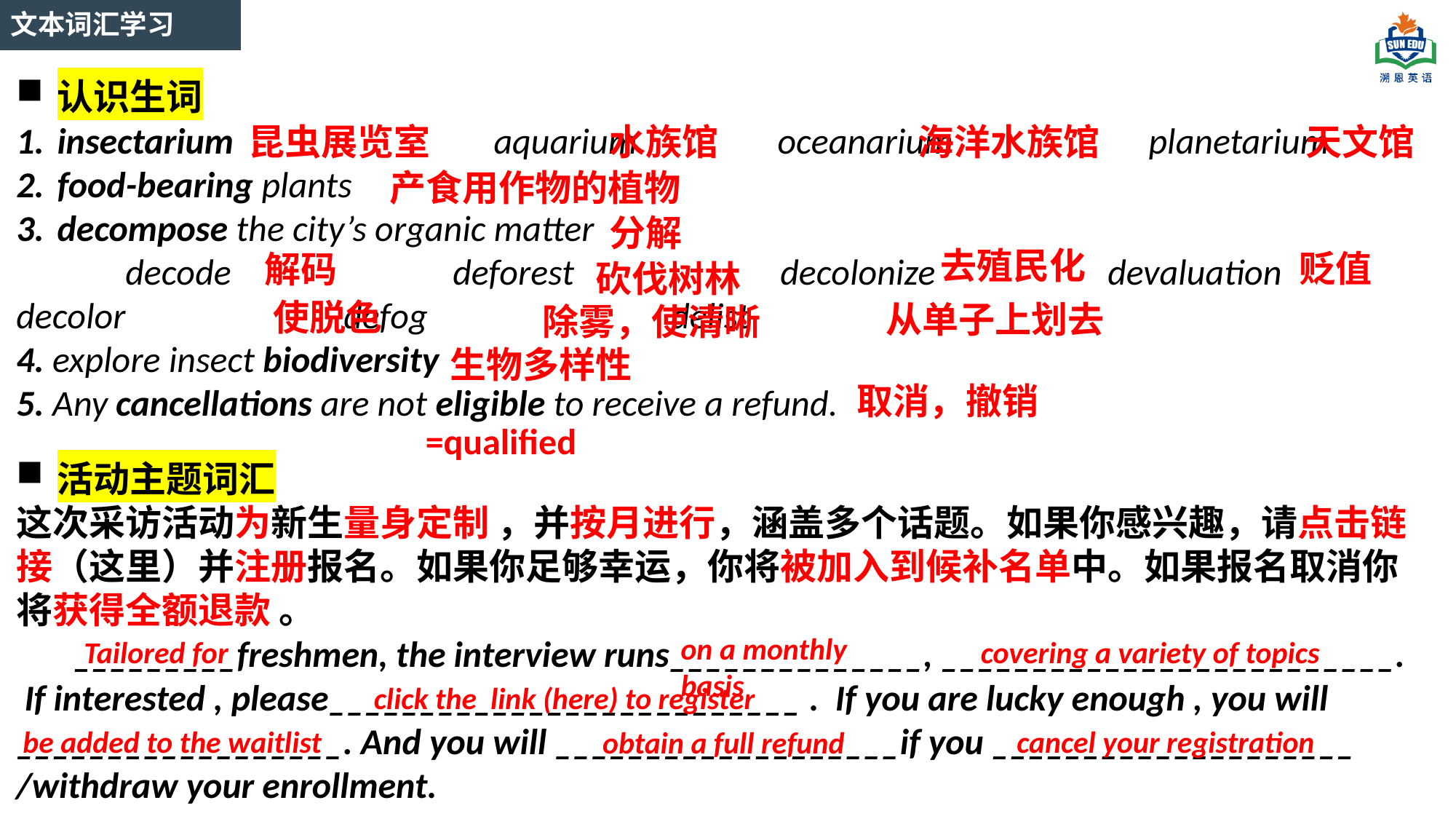

文本词汇学习
认识生词
insectarium			aquarium	        oceanarium		planetarium
food-bearing plants
decompose the city’s organic matter
	decode			deforest		decolonize		devaluation	decolor		defog			delist
4. explore insect biodiversity
5. Any cancellations are not eligible to receive a refund.

活动主题词汇
这次采访活动为新生量身定制 ，并按月进行，涵盖多个话题。如果你感兴趣，请点击链接（这里）并注册报名。如果你足够幸运，你将被加入到候补名单中。如果报名取消你将获得全额退款 。
       _________freshmen, the interview runs______________, _________________________.
 If interested , please__________________________ .  If you are lucky enough , you will __________________. And you will ___________________if you ____________________ /withdraw your enrollment.
天文馆
海洋水族馆
水族馆
昆虫展览室
产食用作物的植物
分解
去殖民化
贬值
解码
砍伐树林
使脱色
从单子上划去
除雾，使清晰
生物多样性
取消，撤销
=qualified
on a monthly basis
Tailored for
covering a variety of topics
click the  link (here) to register
be added to the waitlist
cancel your registration
obtain a full refund